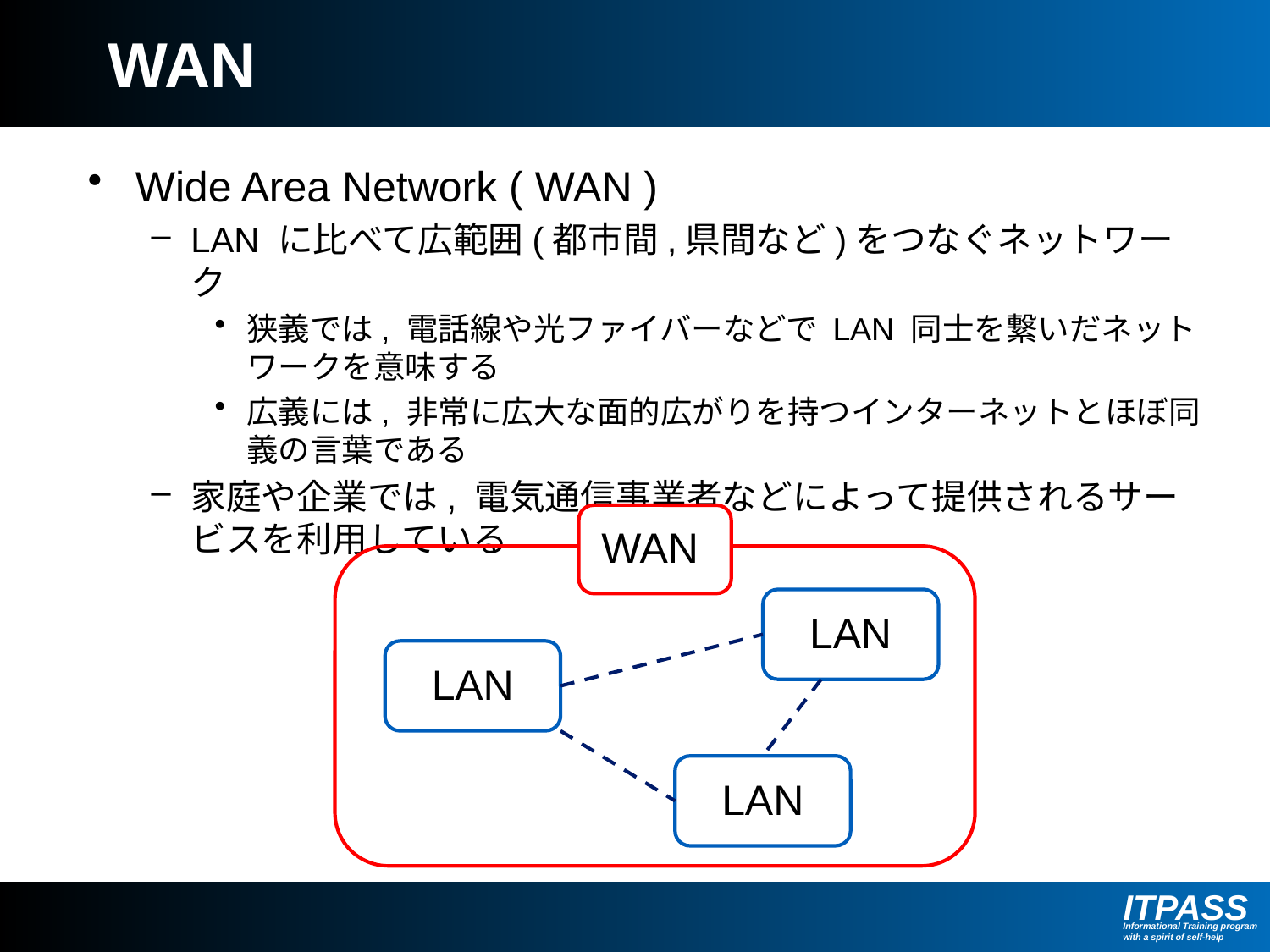

# WAN
Wide Area Network ( WAN )
LAN に比べて広範囲(都市間,県間など)をつなぐネットワーク
狭義では, 電話線や光ファイバーなどで LAN 同士を繋いだネットワークを意味する
広義には, 非常に広大な面的広がりを持つインターネットとほぼ同義の言葉である
家庭や企業では, 電気通信事業者などによって提供されるサービスを利用している

WAN

LAN

LAN

LAN